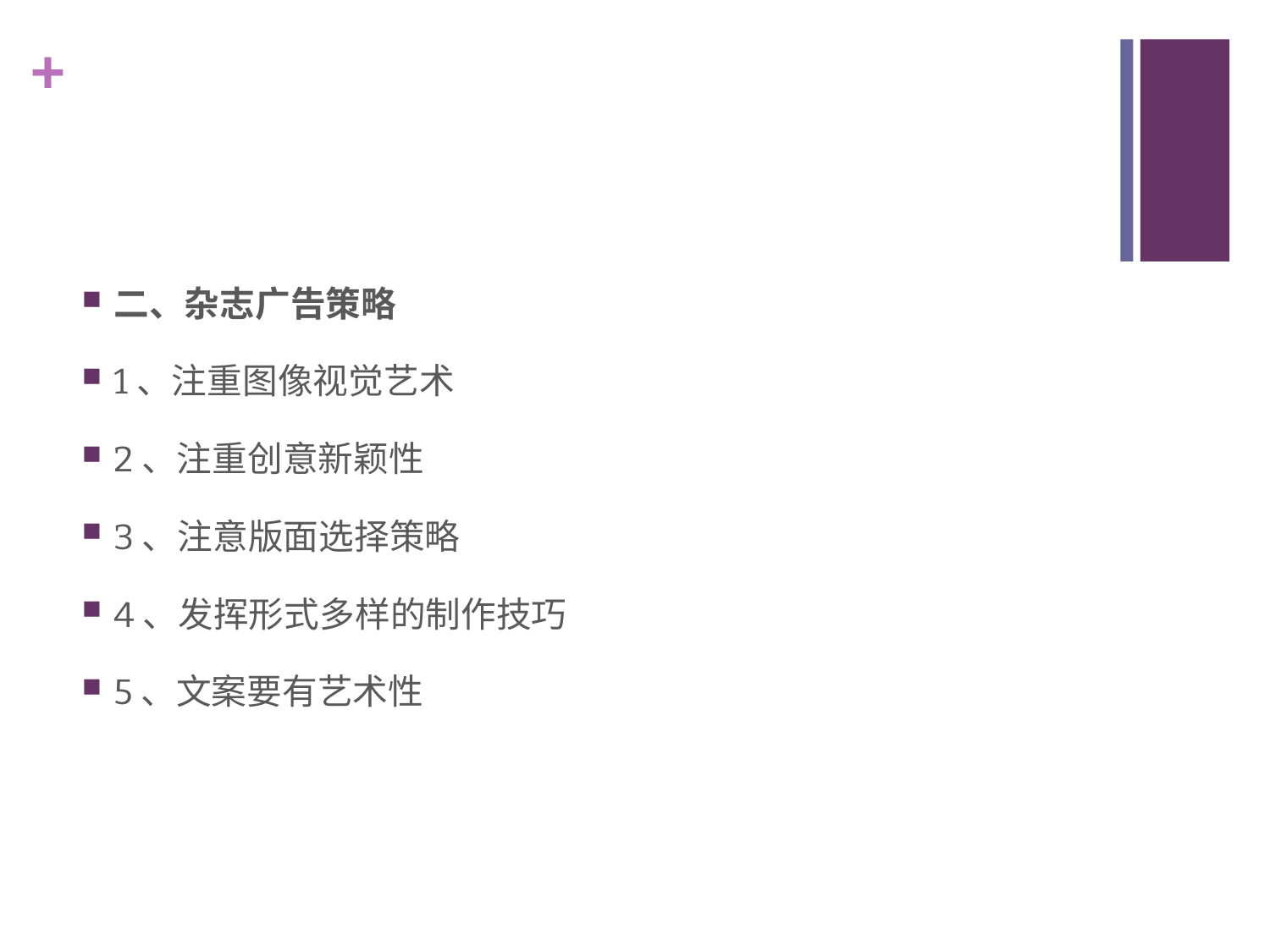

#
二、杂志广告策略
1、注重图像视觉艺术
2、注重创意新颖性
3、注意版面选择策略
4、发挥形式多样的制作技巧
5、文案要有艺术性